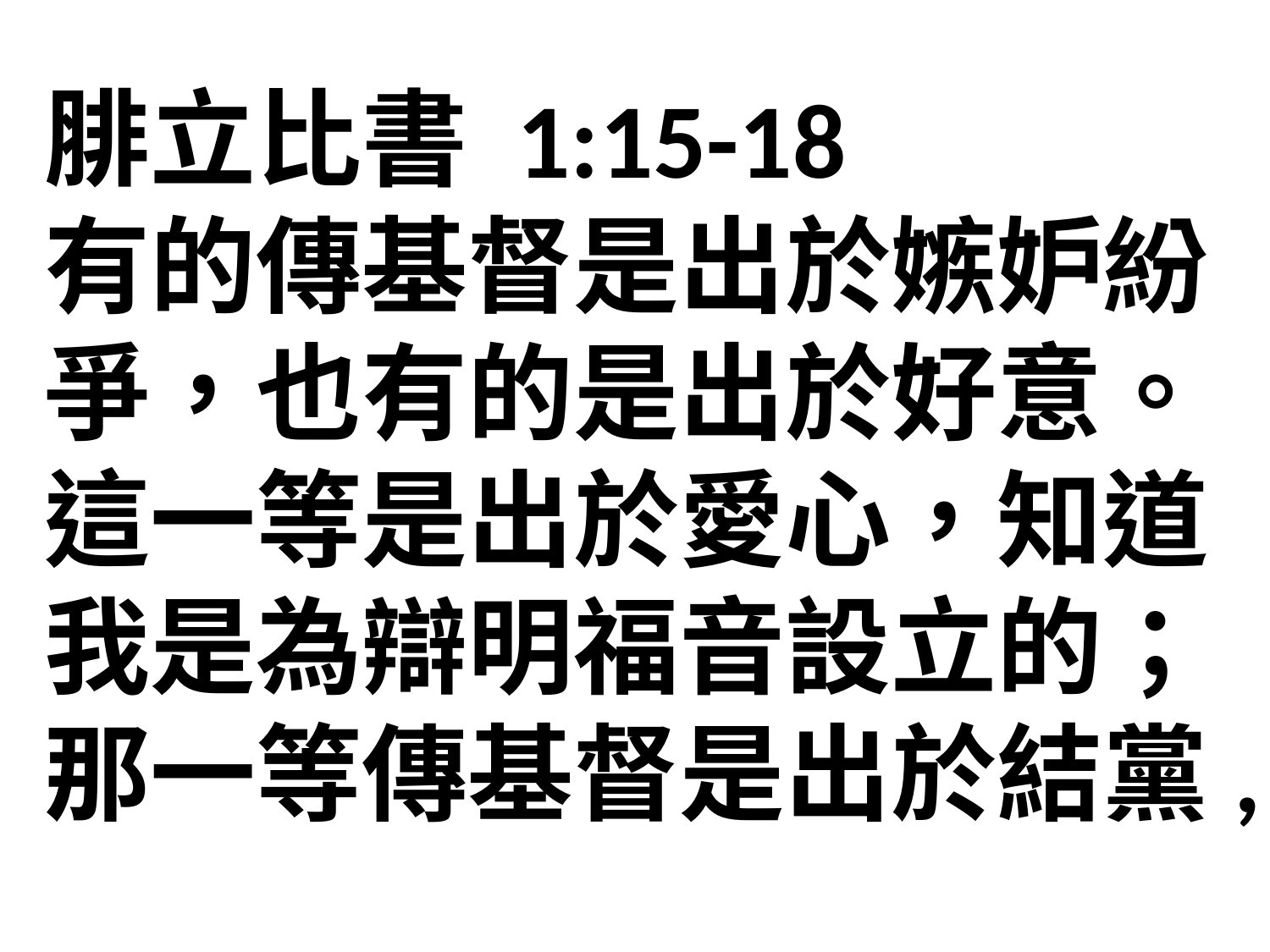

腓立比書 1:15-18
有的傳基督是出於嫉妒紛爭，也有的是出於好意。 這一等是出於愛心，知道我是為辯明福音設立的； 那一等傳基督是出於結黨,

並不誠實，意思要加增我捆鎖的苦楚。 這有何妨呢？或是假意，或是真心，無論怎樣，基督究竟被傳開了。